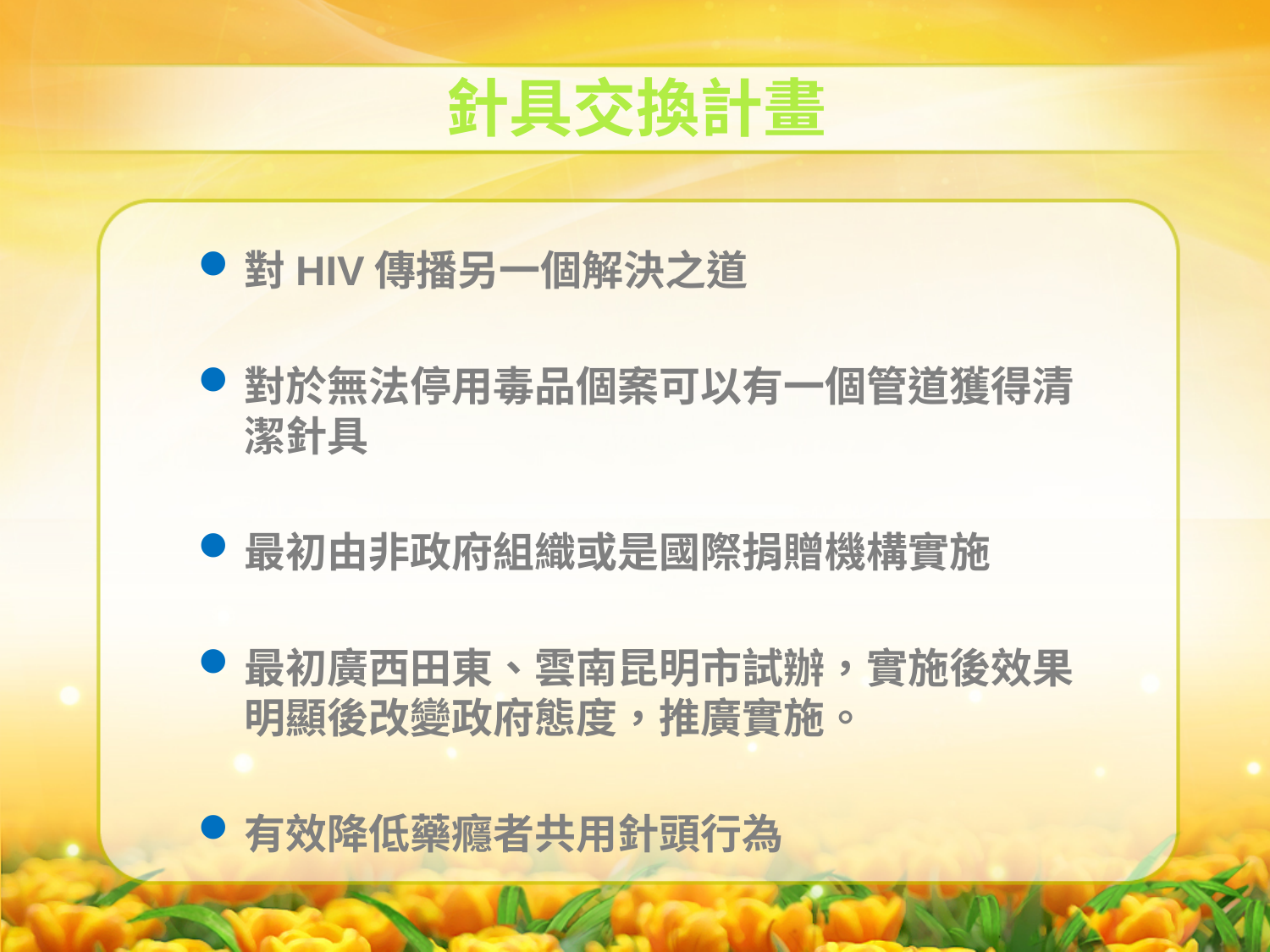

針具交換計畫
對HIV傳播另一個解決之道

對於無法停用毒品個案可以有一個管道獲得清潔針具

最初由非政府組織或是國際捐贈機構實施

最初廣西田東、雲南昆明市試辦，實施後效果明顯後改變政府態度，推廣實施。

有效降低藥癮者共用針頭行為